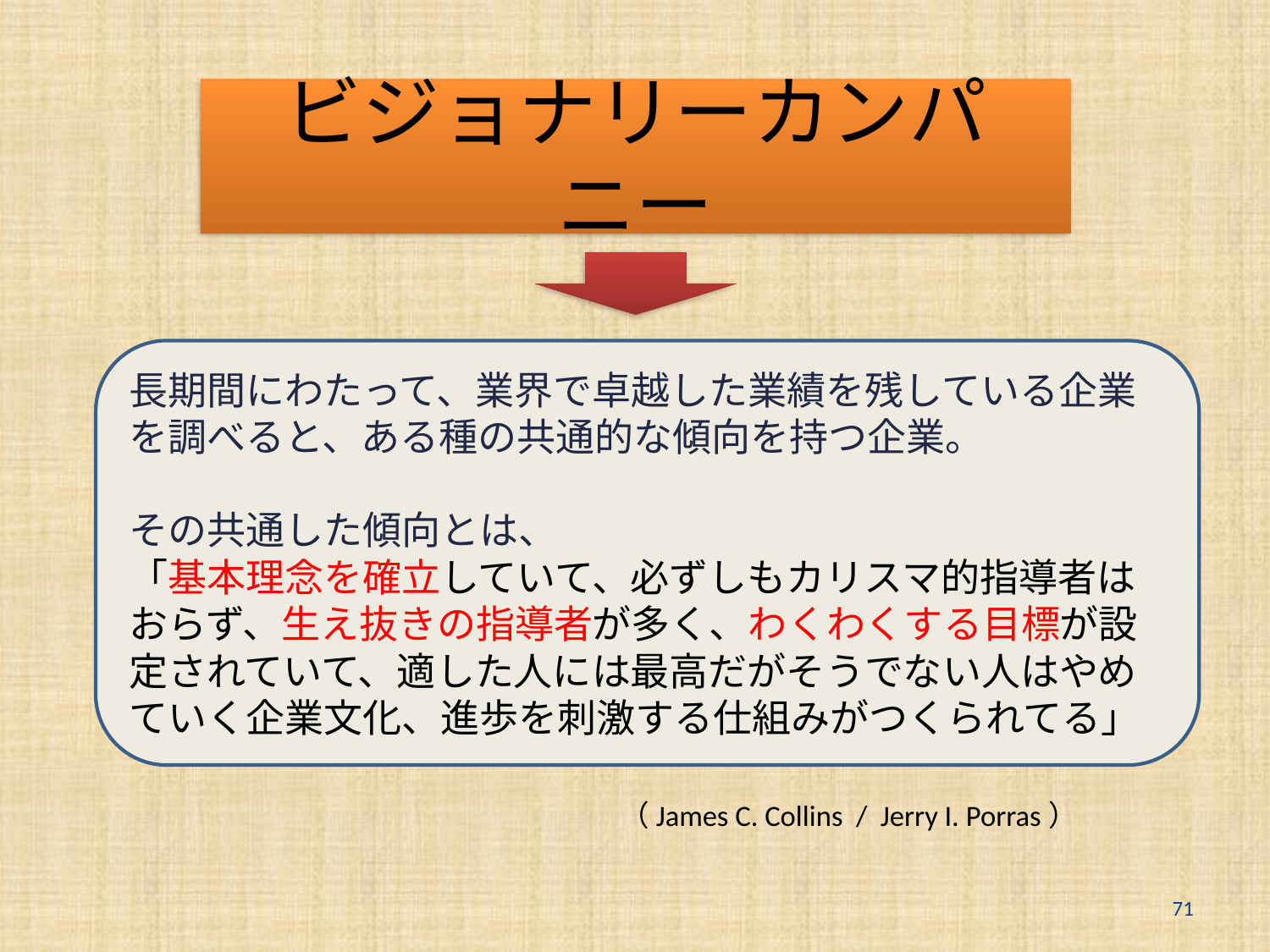

ビジョナリーカンパニー

長期間にわたって、業界で卓越した業績を残している企業を調べると、ある種の共通的な傾向を持つ企業。

その共通した傾向とは、
「基本理念を確立していて、必ずしもカリスマ的指導者はおらず、生え抜きの指導者が多く、わくわくする目標が設定されていて、適した人には最高だがそうでない人はやめていく企業文化、進歩を刺激する仕組みがつくられてる」
（James C. Collins  /  Jerry I. Porras）
71